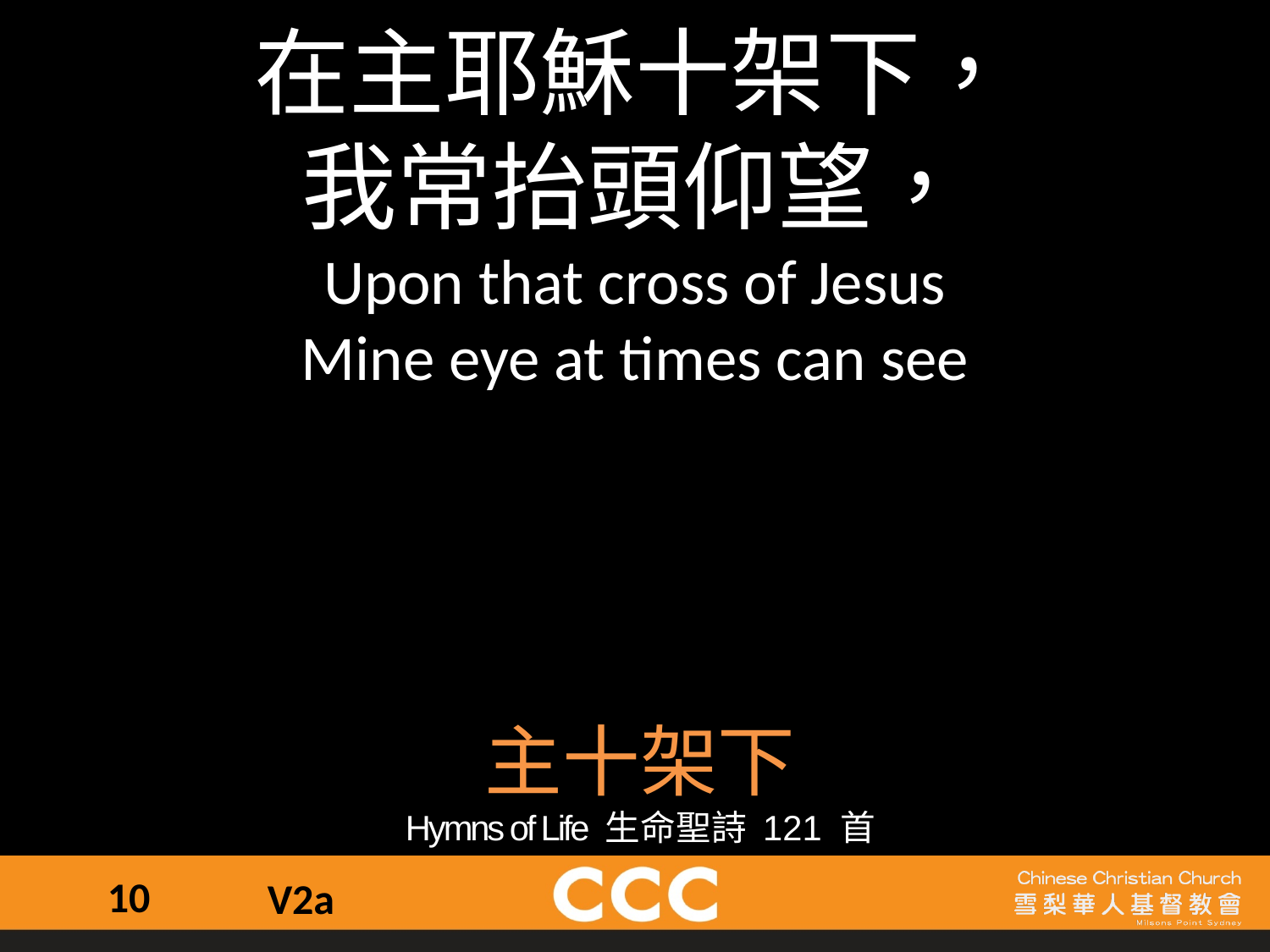

在主耶穌十架下，
我常抬頭仰望，
Upon that cross of Jesus
Mine eye at times can see
主十架下
Hymns of Life 生命聖詩 121 首

10
V2a